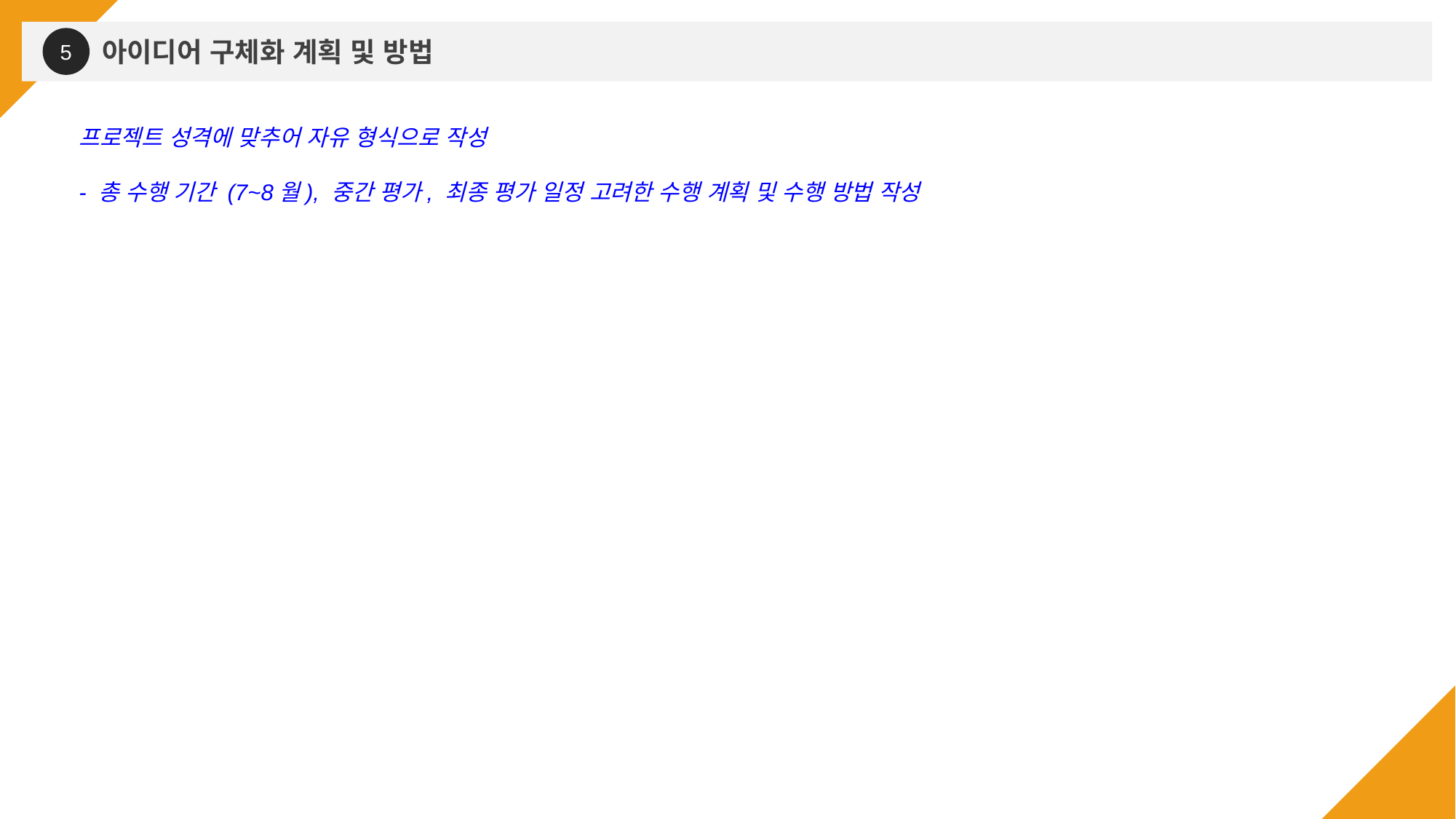

5
아이디어 구체화 계획 및 방법
프로젝트 성격에 맞추어 자유 형식으로 작성

- 총 수행 기간 (7~8월), 중간 평가, 최종 평가 일정 고려한 수행 계획 및 수행 방법 작성